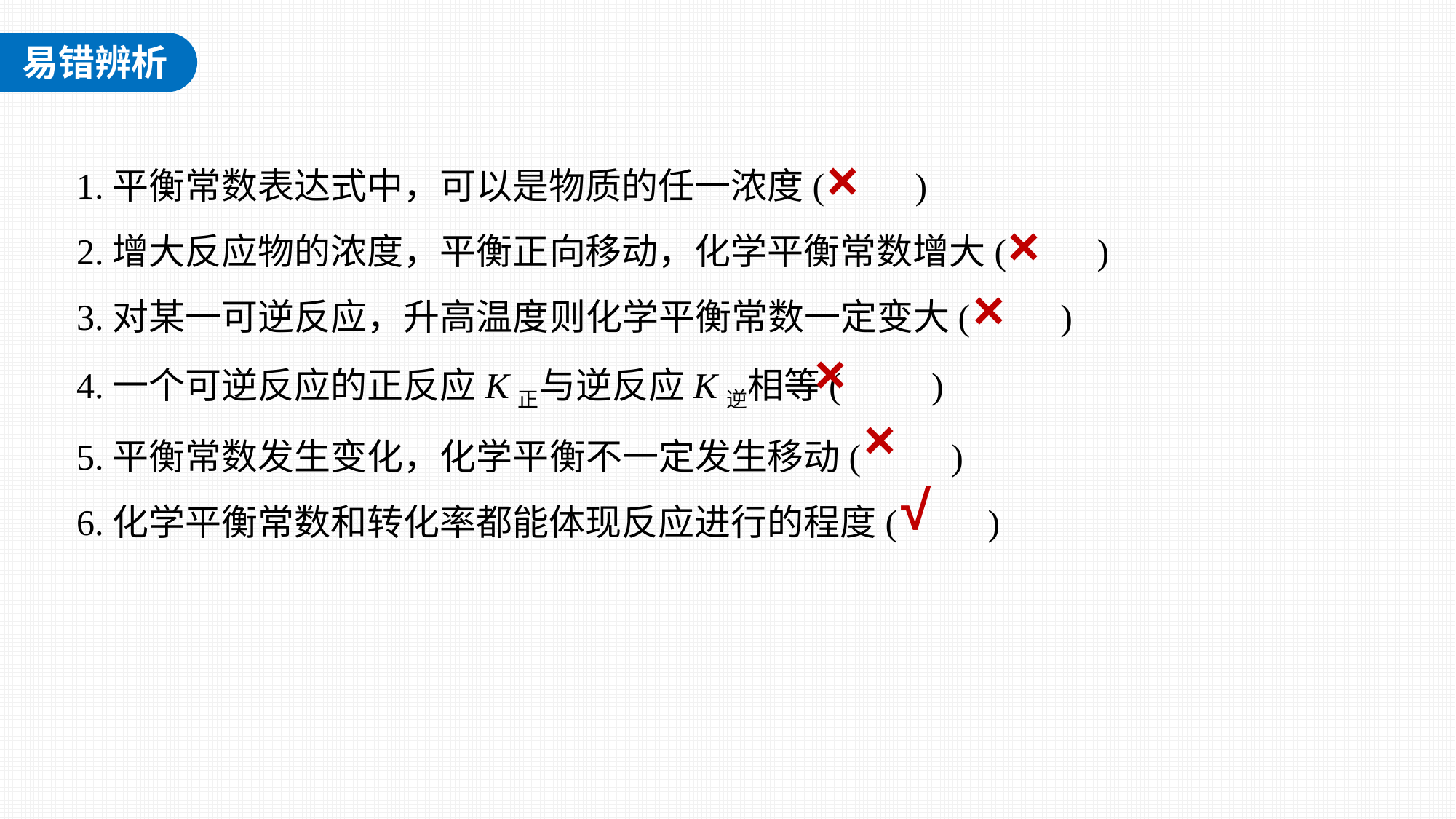

1.平衡常数表达式中，可以是物质的任一浓度(　　)
2.增大反应物的浓度，平衡正向移动，化学平衡常数增大(　　)
3.对某一可逆反应，升高温度则化学平衡常数一定变大(　　)
4.一个可逆反应的正反应K正与逆反应K逆相等(　　)
5.平衡常数发生变化，化学平衡不一定发生移动(　　)
6.化学平衡常数和转化率都能体现反应进行的程度(　　)
×
×
×
×
×
√